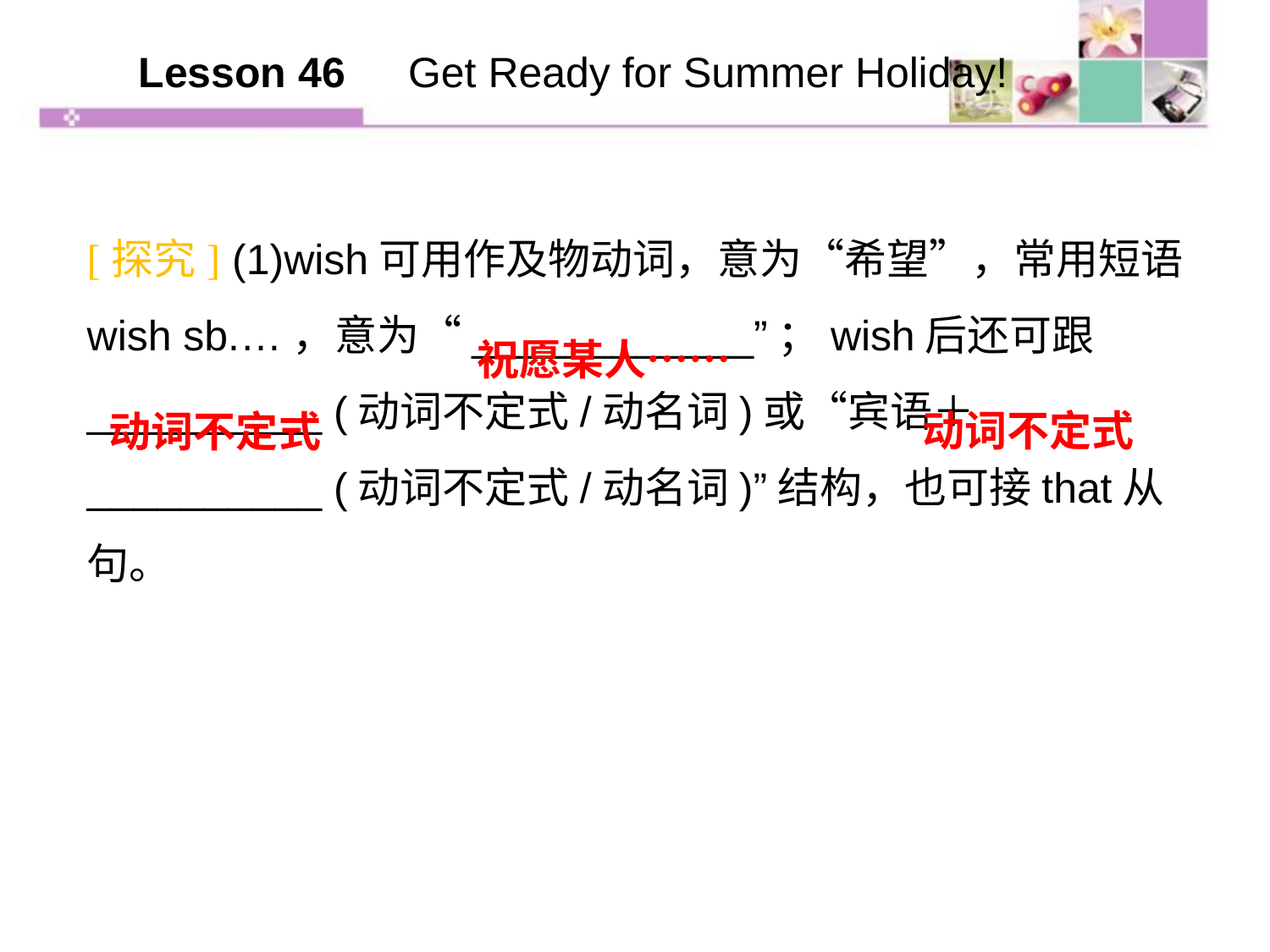

Lesson 46　Get Ready for Summer Holiday!
[探究] (1)wish可用作及物动词，意为“希望”，常用短语wish sb.…，意为“____________”；wish后还可跟__________ (动词不定式/动名词)或“宾语＋__________ (动词不定式/动名词)”结构，也可接that从句。
祝愿某人……
动词不定式
动词不定式